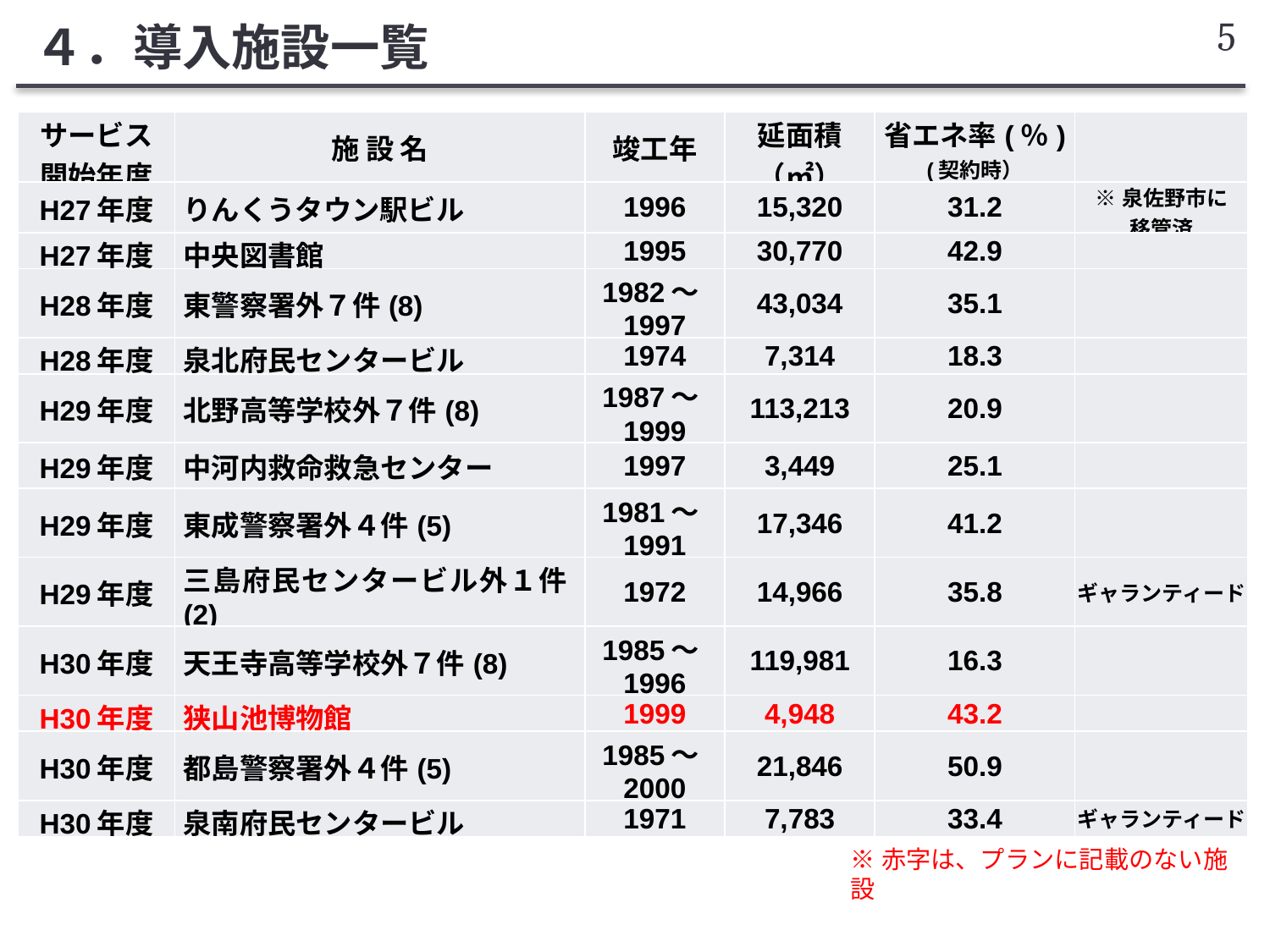

5
４．導入施設一覧
| サービス 開始年度 | 施 設 名 | 竣工年 | 延面積（㎡） | 省エネ率(％) (契約時） |  |
| --- | --- | --- | --- | --- | --- |
| H27年度 | りんくうタウン駅ビル | 1996 | 15,320 | 31.2 | ※泉佐野市に 移管済 |
| H27年度 | 中央図書館 | 1995 | 30,770 | 42.9 |  |
| H28年度 | 東警察署外７件(8) | 1982～1997 | 43,034 | 35.1 |  |
| H28年度 | 泉北府民センタービル | 1974 | 7,314 | 18.3 |  |
| H29年度 | 北野高等学校外７件(8) | 1987～1999 | 113,213 | 20.9 |  |
| H29年度 | 中河内救命救急センター | 1997 | 3,449 | 25.1 |  |
| H29年度 | 東成警察署外４件(5) | 1981～1991 | 17,346 | 41.2 |  |
| H29年度 | 三島府民センタービル外１件(2) | 1972 | 14,966 | 35.8 | ギャランティード |
| H30年度 | 天王寺高等学校外７件(8) | 1985～1996 | 119,981 | 16.3 |  |
| H30年度 | 狭山池博物館 | 1999 | 4,948 | 43.2 |  |
| H30年度 | 都島警察署外４件(5) | 1985～2000 | 21,846 | 50.9 |  |
| H30年度 | 泉南府民センタービル | 1971 | 7,783 | 33.4 | ギャランティード |
導入対象施設数
※赤字は、プランに記載のない施設